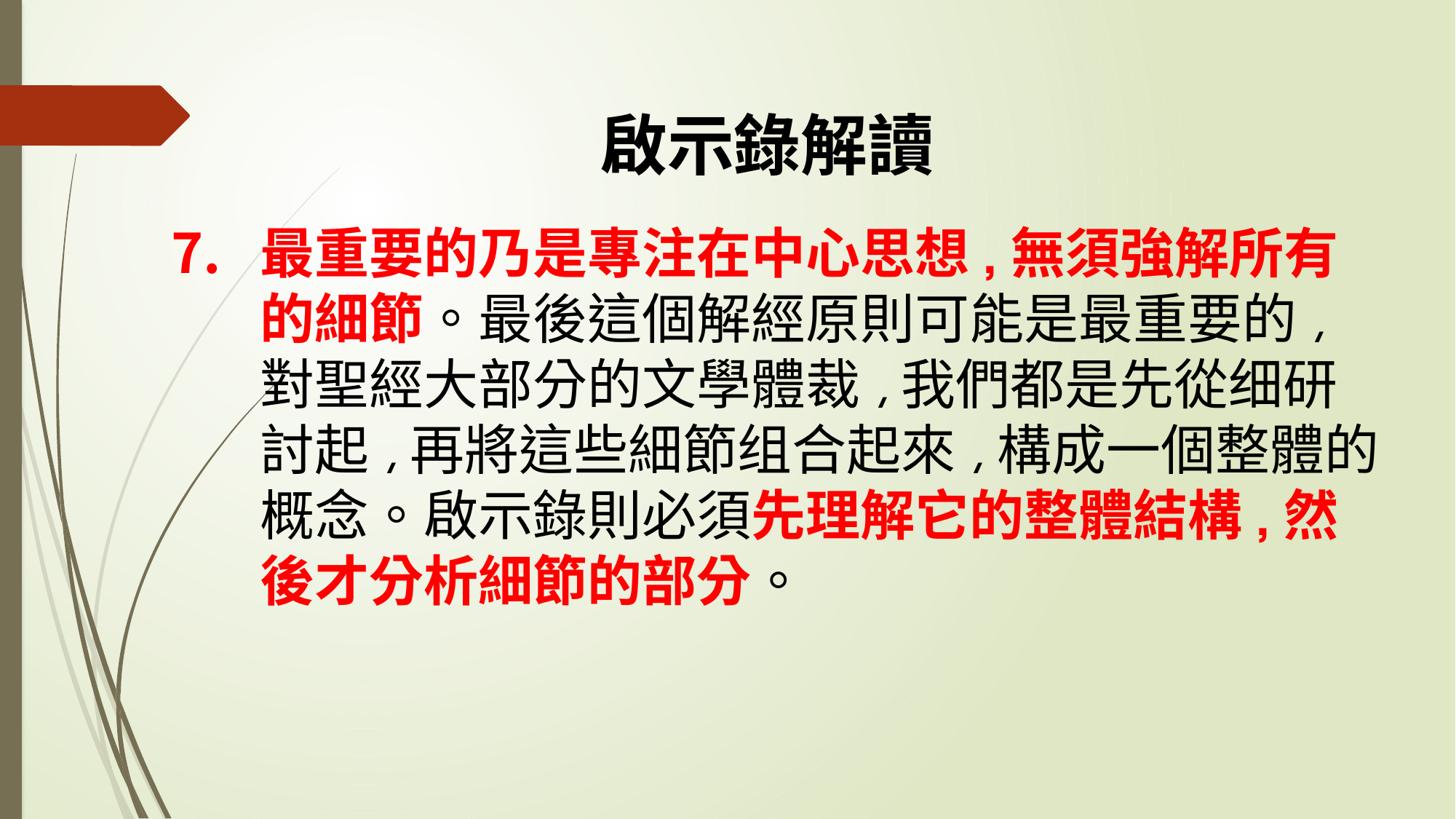

啟示錄解讀
最重要的乃是專注在中心思想,無須強解所有的細節。最後這個解經原則可能是最重要的,對聖經大部分的文學體裁,我們都是先從细研討起,再將這些細節组合起來,構成一個整體的概念。啟示錄則必須先理解它的整體結構,然後才分析細節的部分。